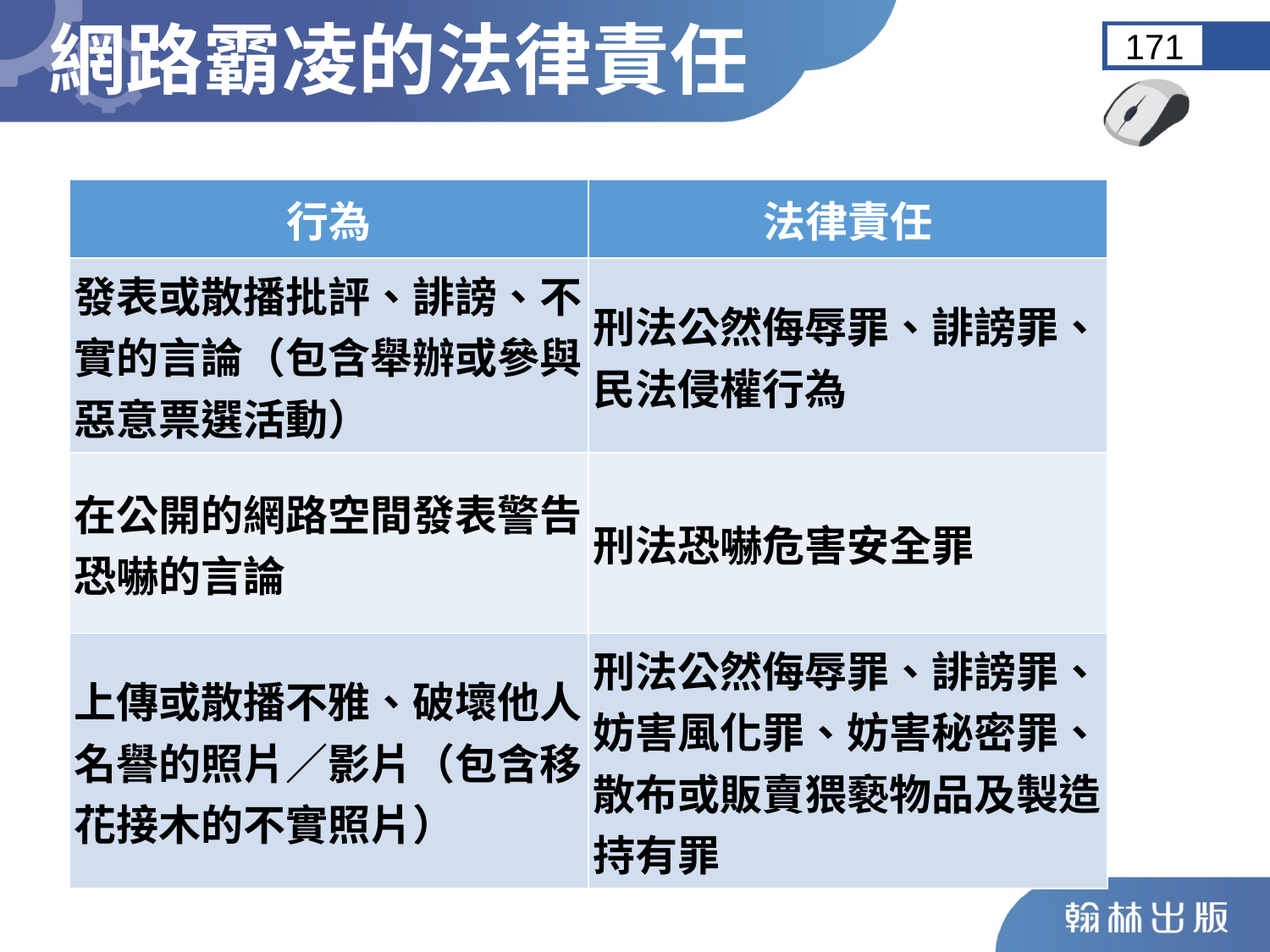

網路霸凌的法律責任

171
| 行為 | 法律責任 |
| --- | --- |
| 發表或散播批評、誹謗、不實的言論（包含舉辦或參與惡意票選活動） | 刑法公然侮辱罪、誹謗罪、民法侵權行為 |
| 在公開的網路空間發表警告、恐嚇的言論 | 刑法恐嚇危害安全罪 |
| 上傳或散播不雅、破壞他人名譽的照片／影片（包含移花接木的不實照片） | 刑法公然侮辱罪、誹謗罪、妨害風化罪、妨害秘密罪、散布或販賣猥褻物品及製造持有罪 |